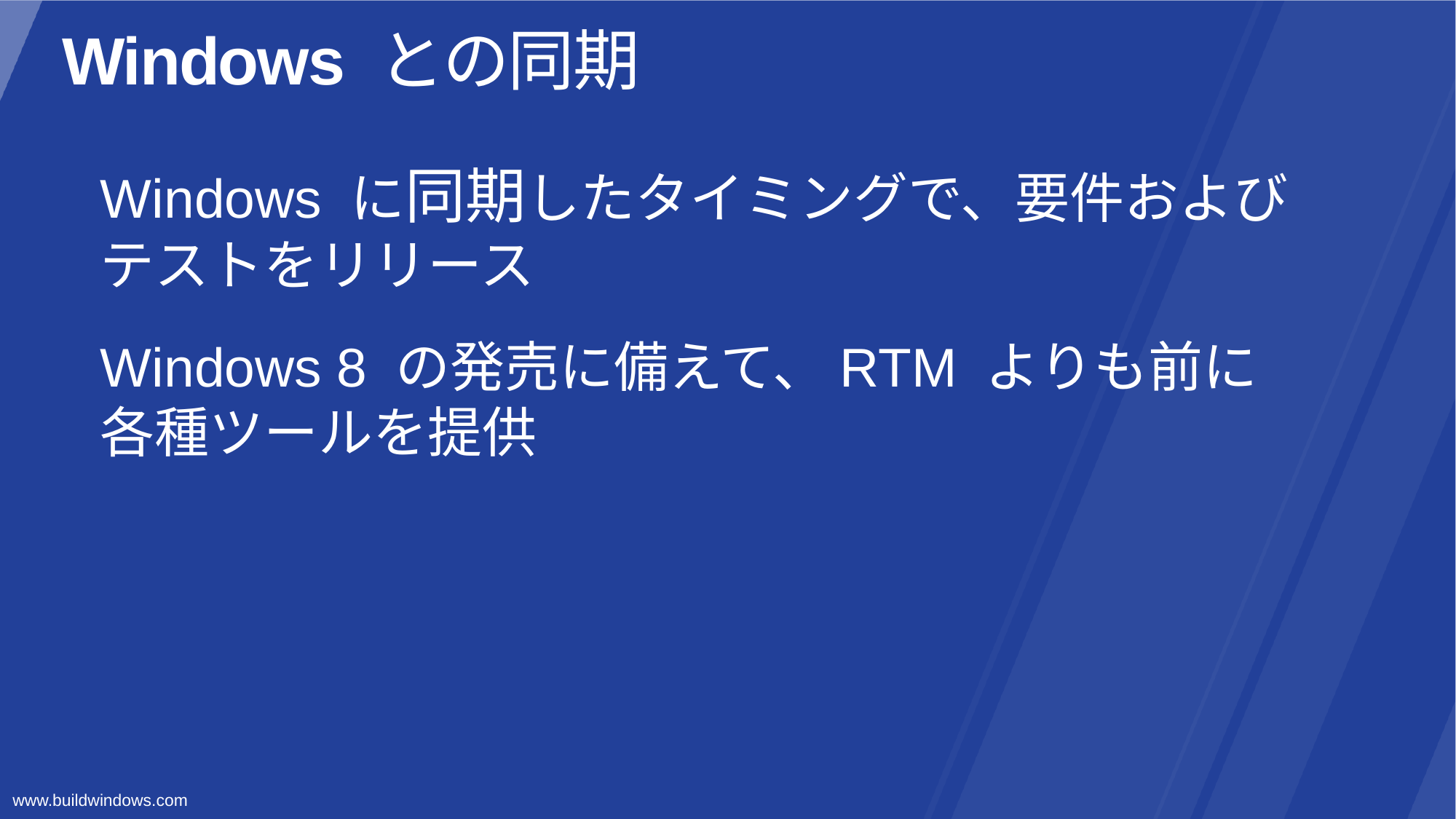

# Windows との同期
Windows に同期したタイミングで、要件およびテストをリリース
Windows 8 の発売に備えて、RTM よりも前に
各種ツールを提供